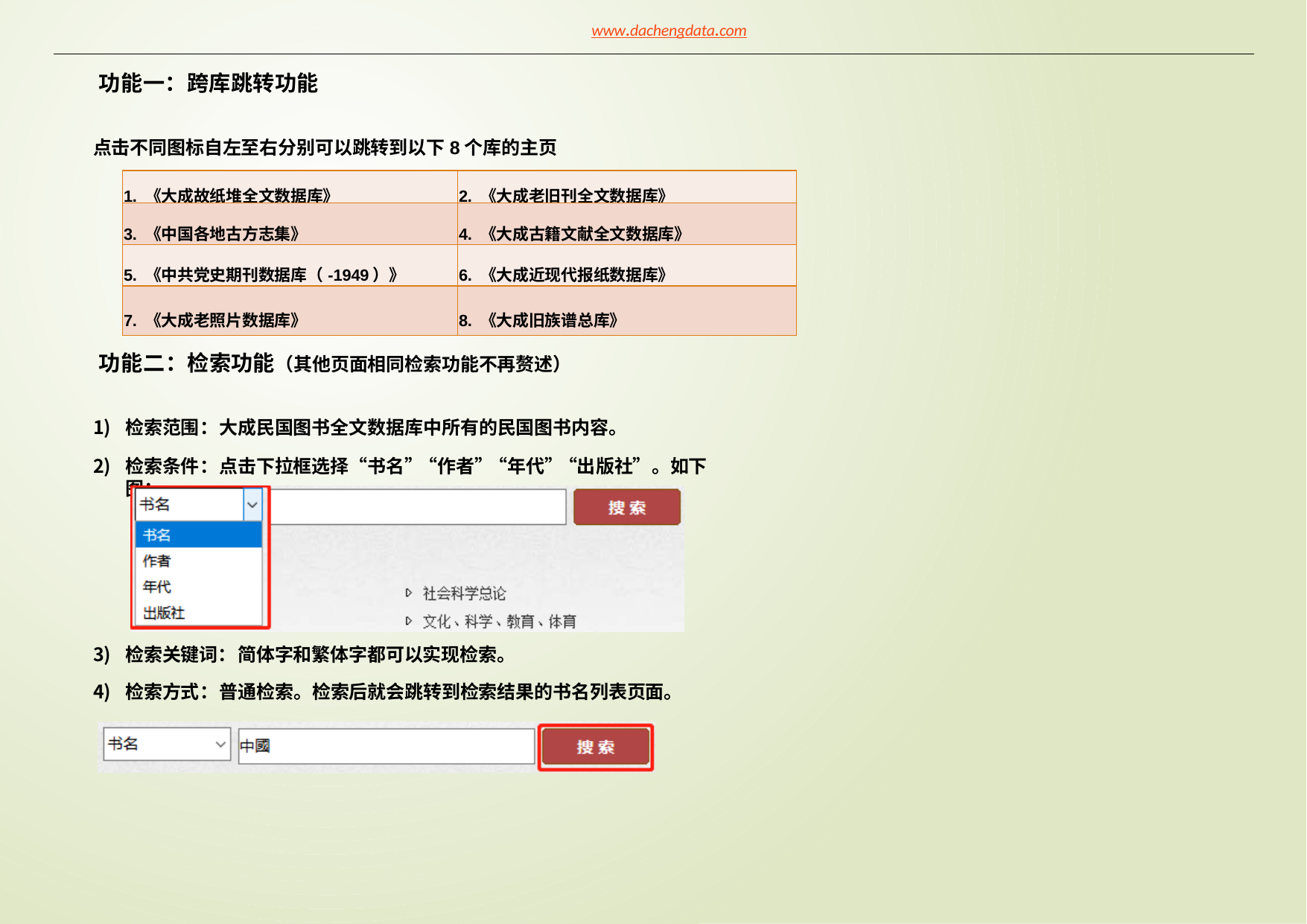

www.dachengdata.com

功能一：跨库跳转功能

点击不同图标自左至右分别可以跳转到以下8个库的主页
| 1. 《大成故纸堆全文数据库》 | 2. 《大成老旧刊全文数据库》 |
| --- | --- |
| 3. 《中国各地古方志集》 | 4. 《大成古籍文献全文数据库》 |
| 5. 《中共党史期刊数据库（-1949）》 | 6. 《大成近现代报纸数据库》 |
| 7. 《大成老照片数据库》 | 8. 《大成旧族谱总库》 |
功能二：检索功能（其他页面相同检索功能不再赘述）

检索范围：大成民国图书全文数据库中所有的民国图书内容。
检索条件：点击下拉框选择“书名”“作者”“年代”“出版社”。如下图：

检索关键词：简体字和繁体字都可以实现检索。
检索方式：普通检索。检索后就会跳转到检索结果的书名列表页面。